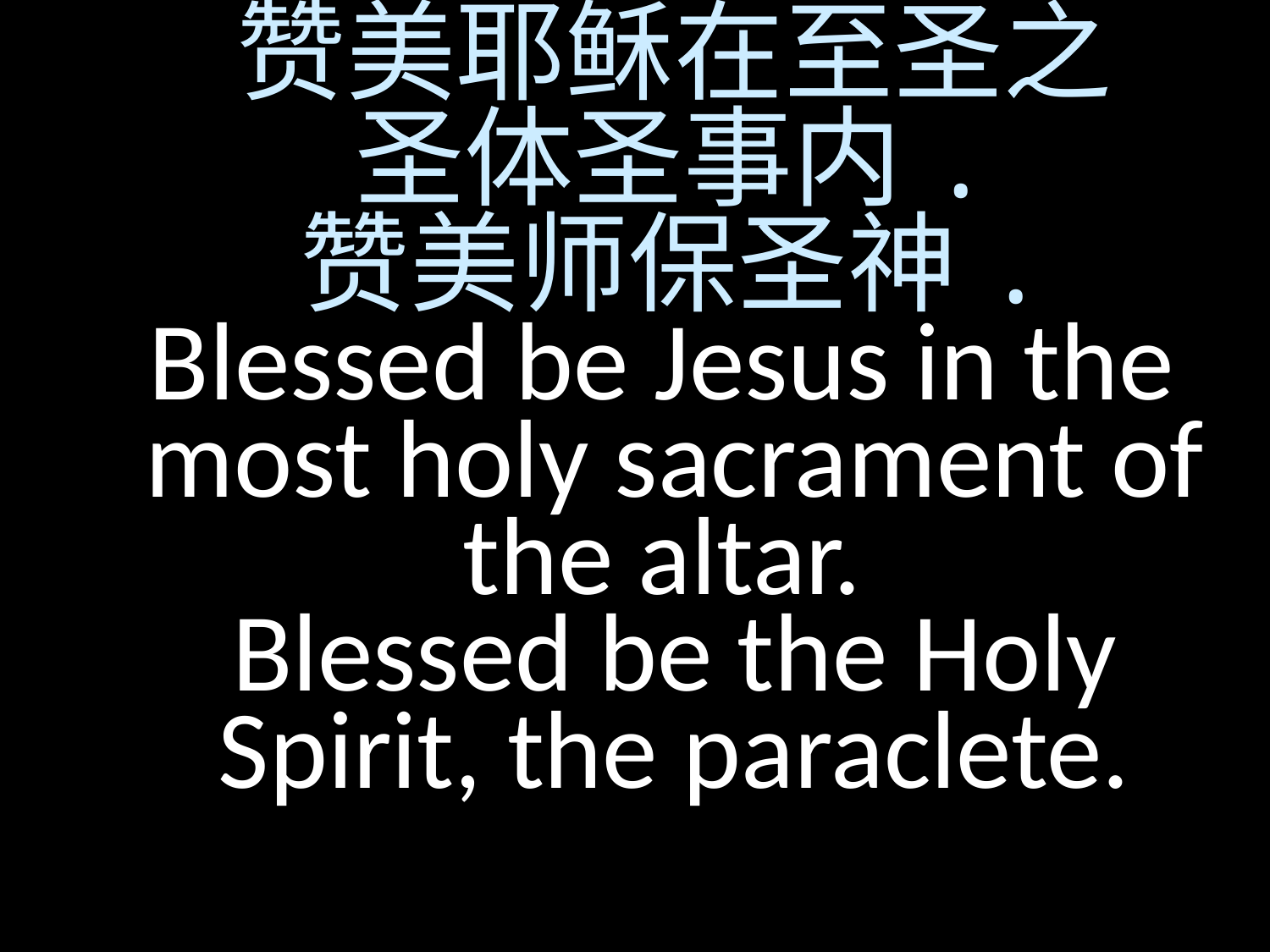

赞美耶稣在至圣之
圣体圣事内.
赞美师保圣神.
Blessed be Jesus in the
most holy sacrament of the altar.
Blessed be the Holy Spirit, the paraclete.